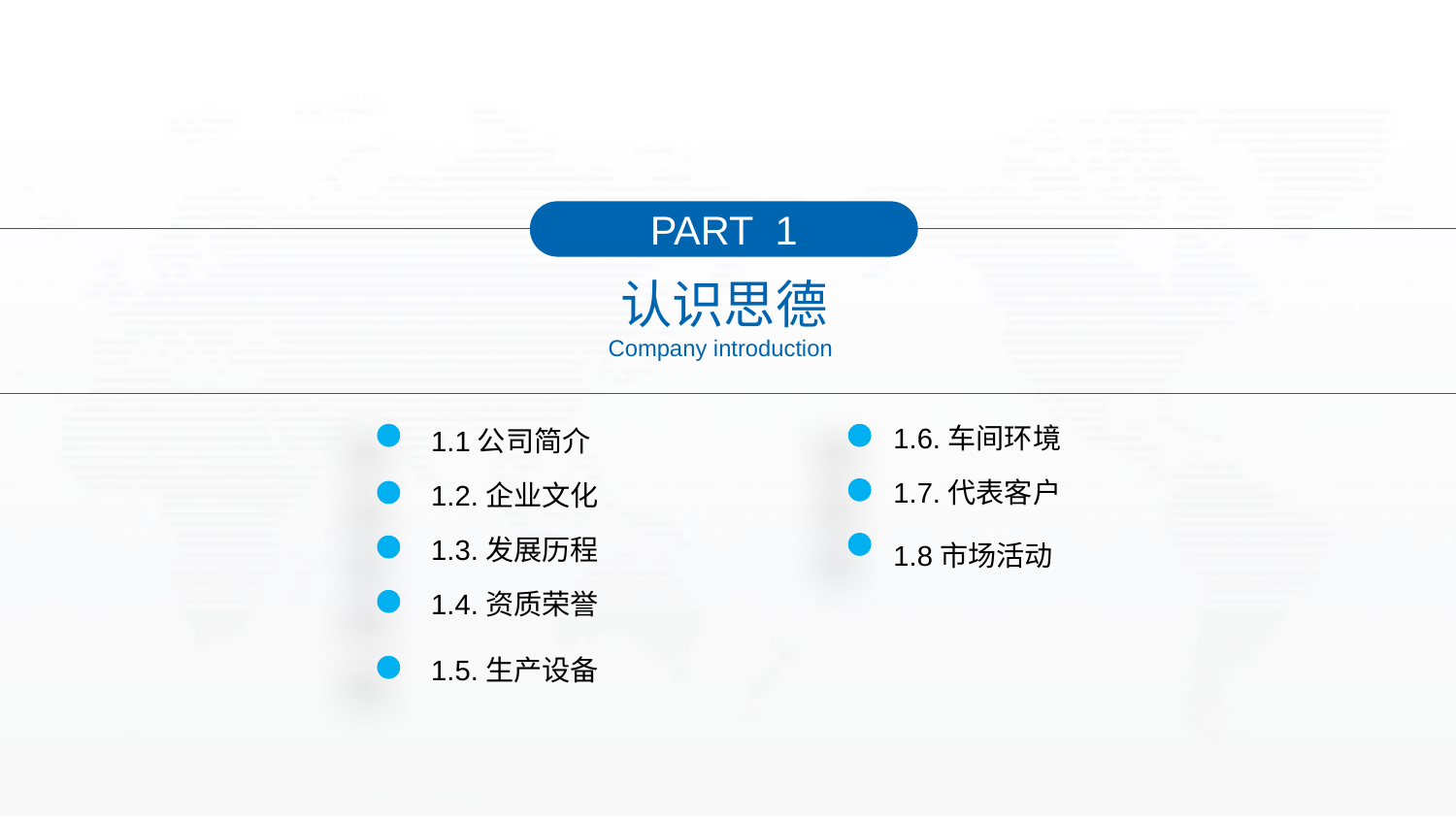

PART  1
认识思德
Company introduction

1.6.车间环境
1.1公司简介

1.7.代表客户
1.2.企业文化

1.3.发展历程
1.8市场活动

1.4.资质荣誉

1.5.生产设备

3